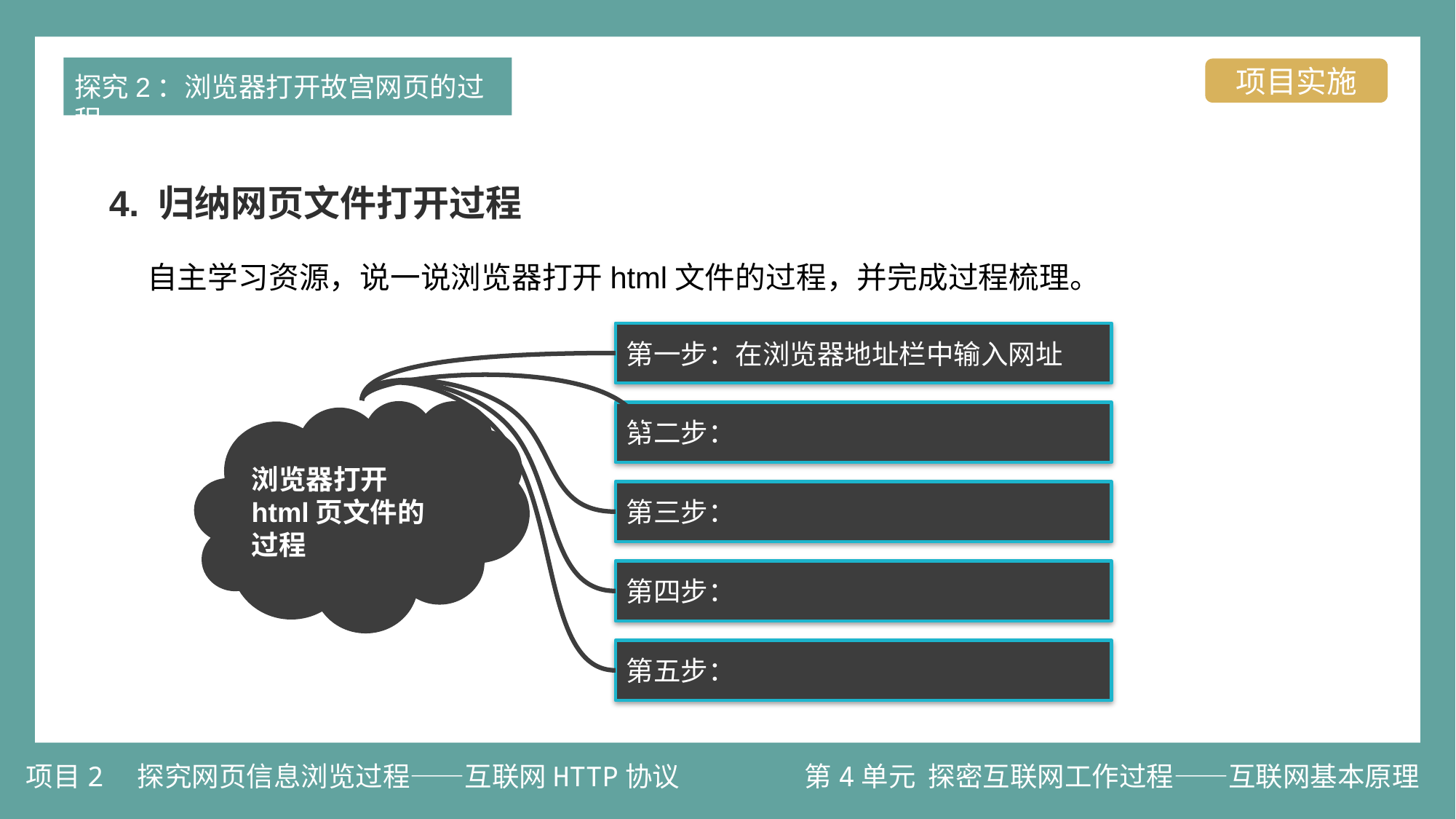

探究2：浏览器打开故宫网页的过程
项目实施
4. 归纳网页文件打开过程
自主学习资源，说一说浏览器打开html文件的过程，并完成过程梳理。
第一步：在浏览器地址栏中输入网址
浏览器打开html页文件的过程
第二步：
第三步：
第四步：
第五步：